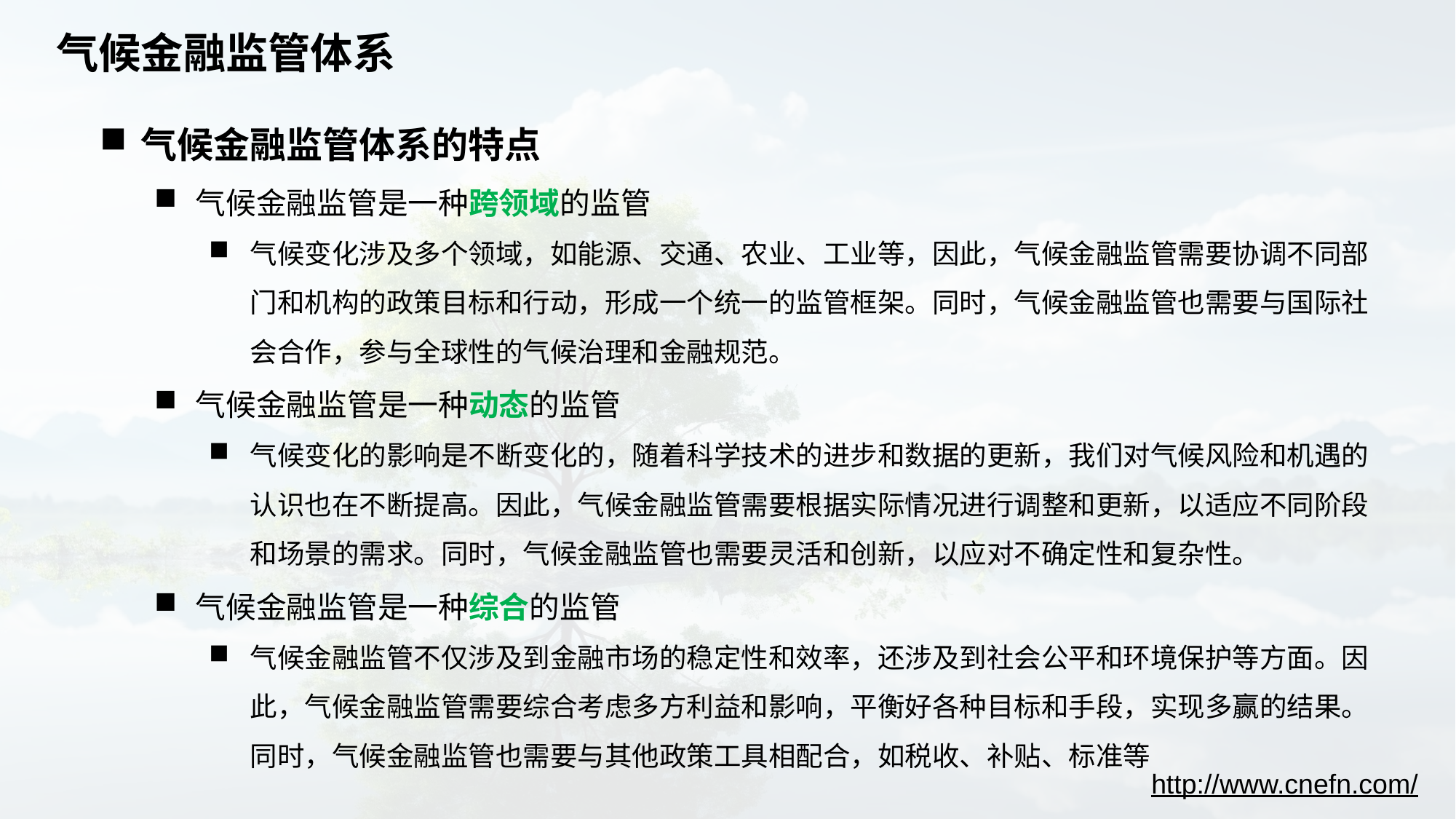

# 气候金融监管体系
气候金融监管体系的特点
气候金融监管是一种跨领域的监管
气候变化涉及多个领域，如能源、交通、农业、工业等，因此，气候金融监管需要协调不同部门和机构的政策目标和行动，形成一个统一的监管框架。同时，气候金融监管也需要与国际社会合作，参与全球性的气候治理和金融规范。
气候金融监管是一种动态的监管
气候变化的影响是不断变化的，随着科学技术的进步和数据的更新，我们对气候风险和机遇的认识也在不断提高。因此，气候金融监管需要根据实际情况进行调整和更新，以适应不同阶段和场景的需求。同时，气候金融监管也需要灵活和创新，以应对不确定性和复杂性。
气候金融监管是一种综合的监管
气候金融监管不仅涉及到金融市场的稳定性和效率，还涉及到社会公平和环境保护等方面。因此，气候金融监管需要综合考虑多方利益和影响，平衡好各种目标和手段，实现多赢的结果。同时，气候金融监管也需要与其他政策工具相配合，如税收、补贴、标准等